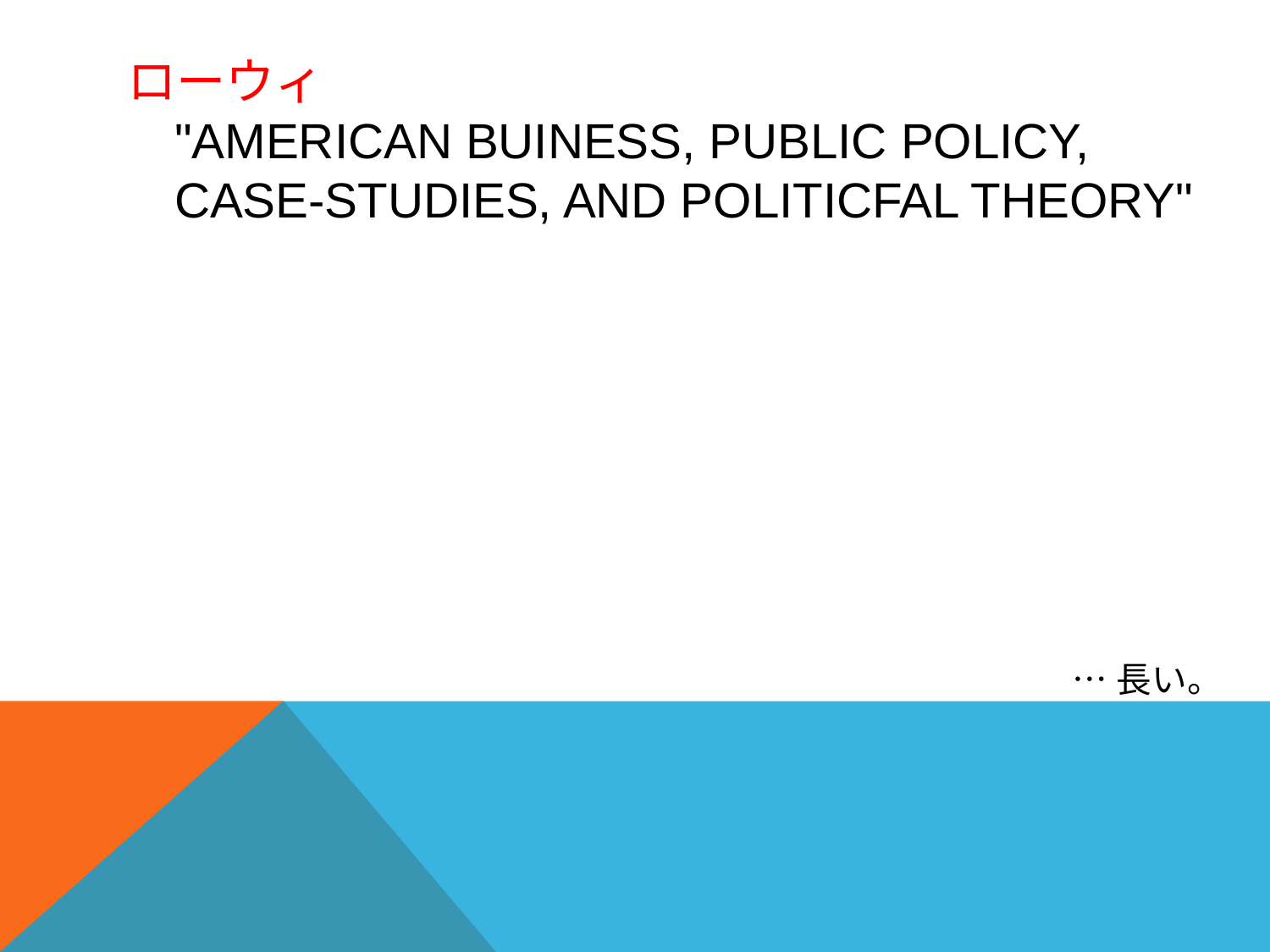

# ローウィ "American Buiness, Public Policy, Case-Studies, and Politicfal Theory"

…長い。